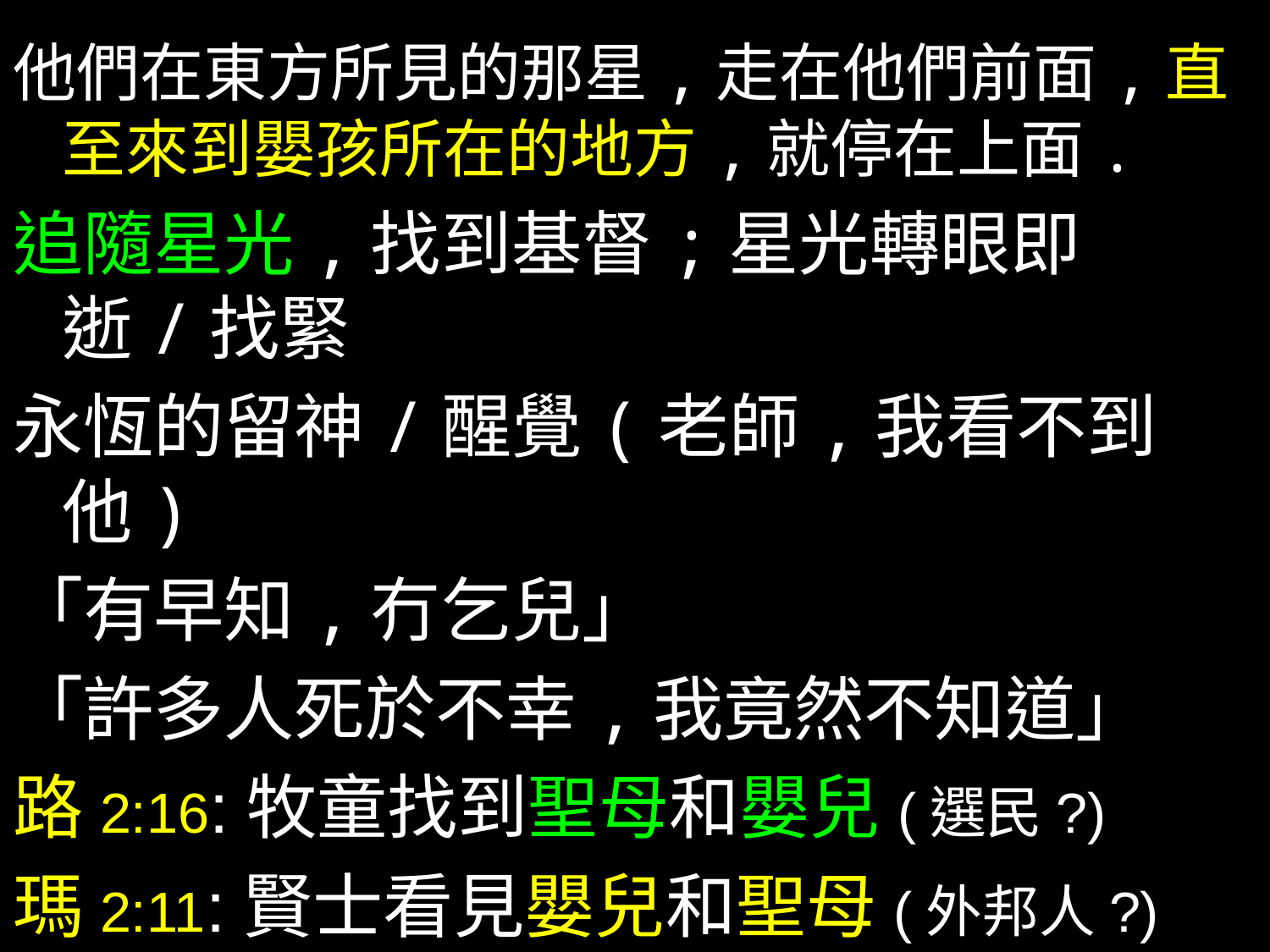

他們在東方所見的那星,走在他們前面,直至來到嬰孩所在的地方,就停在上面.
追隨星光,找到基督;星光轉眼即逝/找緊
永恆的留神/醒覺(老師,我看不到他)
「有早知,冇乞兒」
「許多人死於不幸,我竟然不知道」
路2:16:牧童找到聖母和嬰兒(選民?)
瑪2:11:賢士看見嬰兒和聖母(外邦人?)